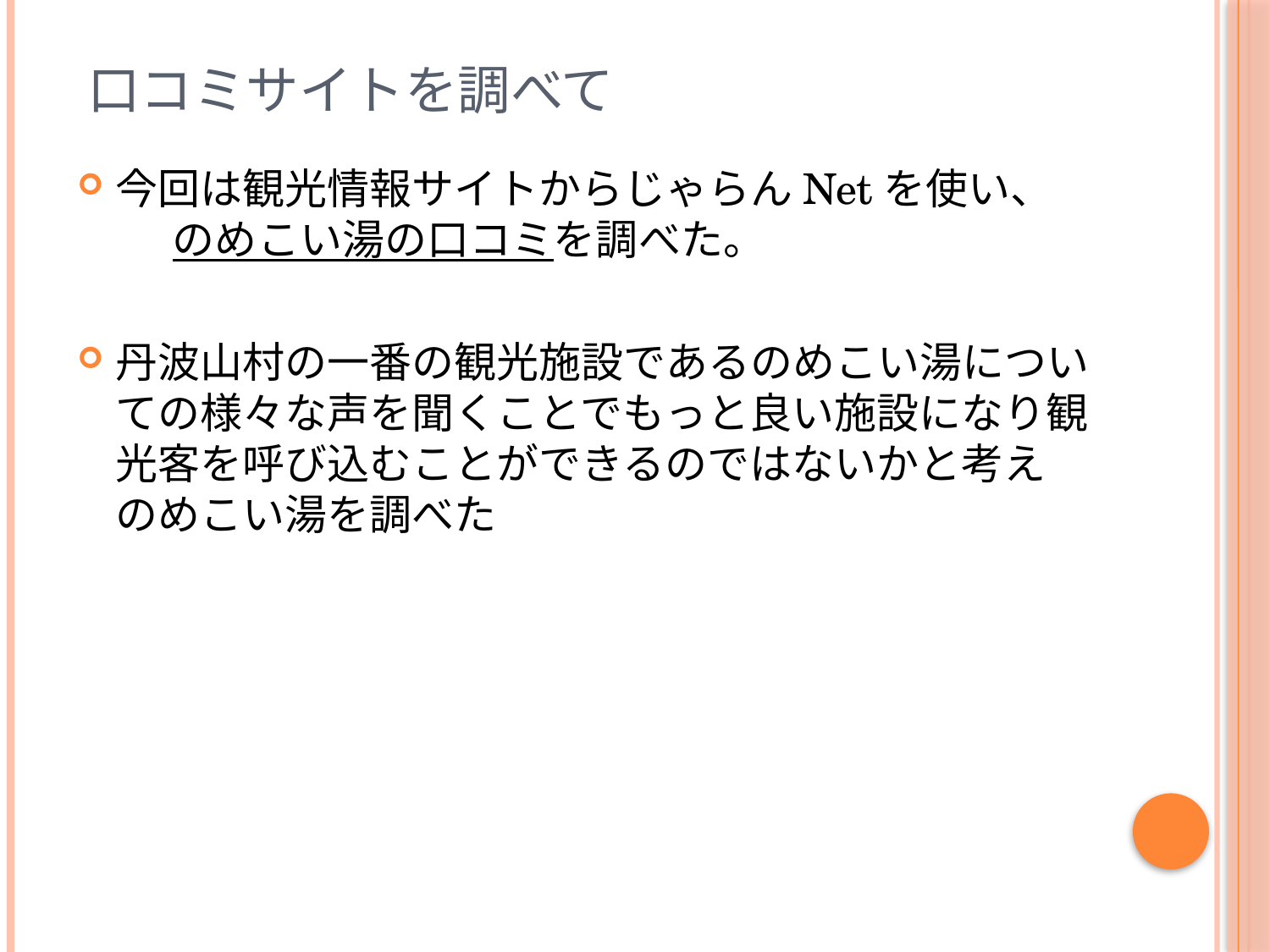

# 口コミサイトを調べて
今回は観光情報サイトからじゃらんNetを使い、          のめこい湯の口コミを調べた。

丹波山村の一番の観光施設であるのめこい湯についての様々な声を聞くことでもっと良い施設になり観光客を呼び込むことができるのではないかと考えのめこい湯を調べた